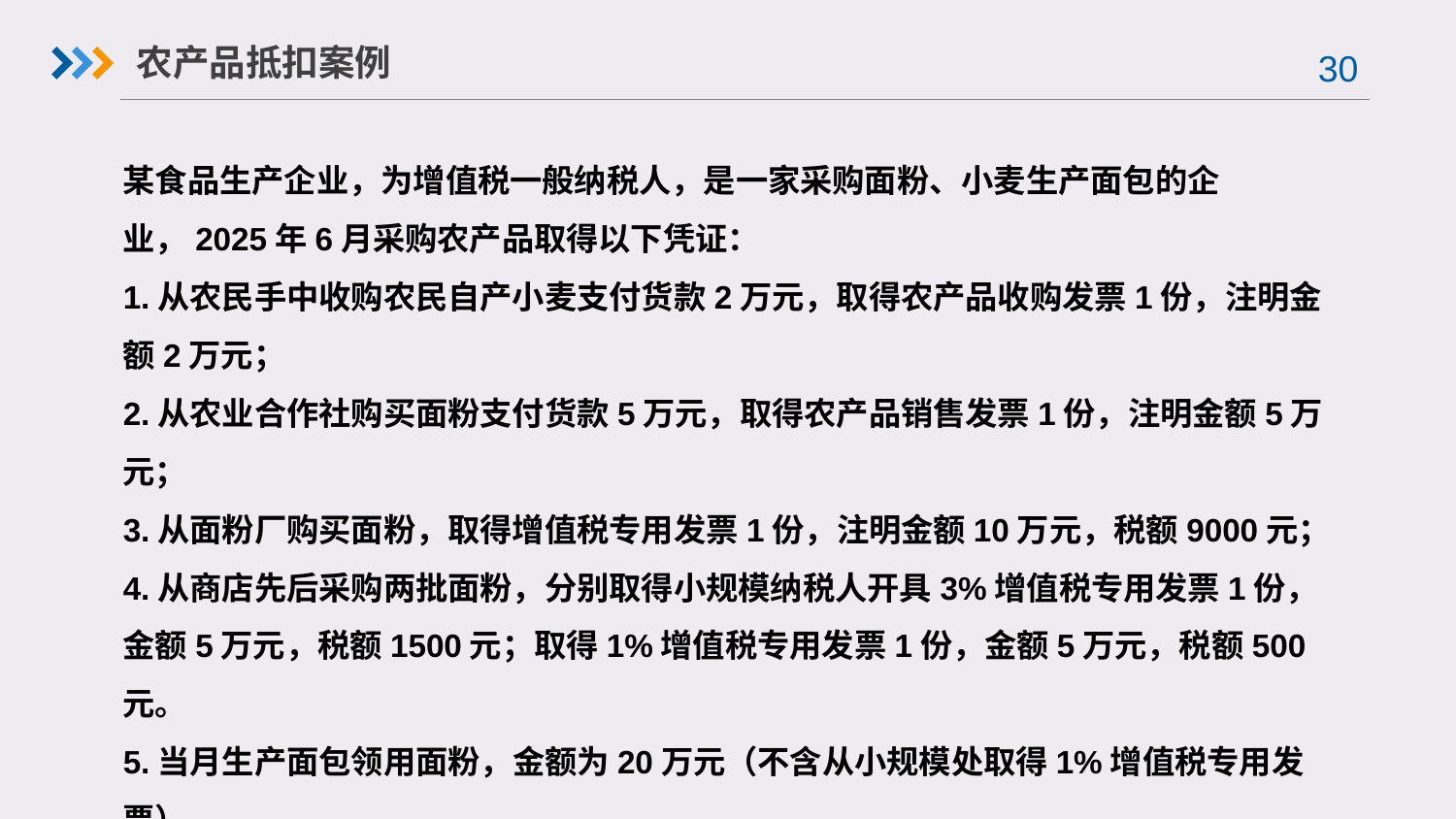

农产品抵扣案例
某食品生产企业，为增值税一般纳税人，是一家采购面粉、小麦生产面包的企业，2025年6月采购农产品取得以下凭证：
1.从农民手中收购农民自产小麦支付货款2万元，取得农产品收购发票1份，注明金额2万元；
2.从农业合作社购买面粉支付货款5万元，取得农产品销售发票1份，注明金额5万元；
3.从面粉厂购买面粉，取得增值税专用发票1份，注明金额10万元，税额9000元；
4.从商店先后采购两批面粉，分别取得小规模纳税人开具3%增值税专用发票1份，金额5万元，税额1500元；取得1%增值税专用发票1份，金额5万元，税额500元。
5.当月生产面包领用面粉，金额为20万元（不含从小规模处取得1%增值税专用发票）。